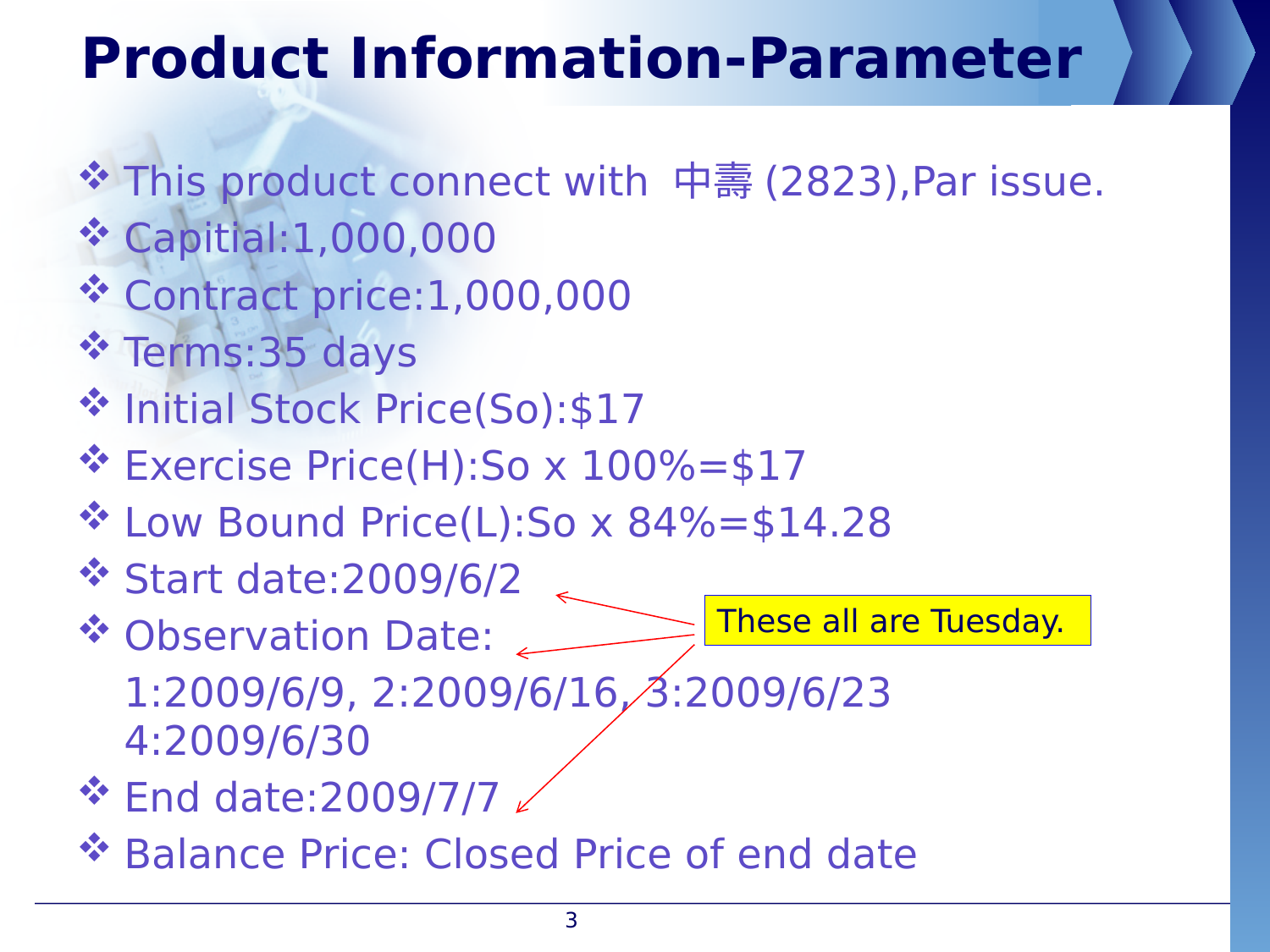

# Product Information-Parameter
This product connect with 中壽(2823),Par issue.
Capitial:1,000,000
Contract price:1,000,000
Terms:35 days
Initial Stock Price(So):$17
Exercise Price(H):So x 100%=$17
Low Bound Price(L):So x 84%=$14.28
Start date:2009/6/2
Observation Date:
	1:2009/6/9, 2:2009/6/16, 3:2009/6/23
4:2009/6/30
End date:2009/7/7
Balance Price: Closed Price of end date

These all are Tuesday.
3